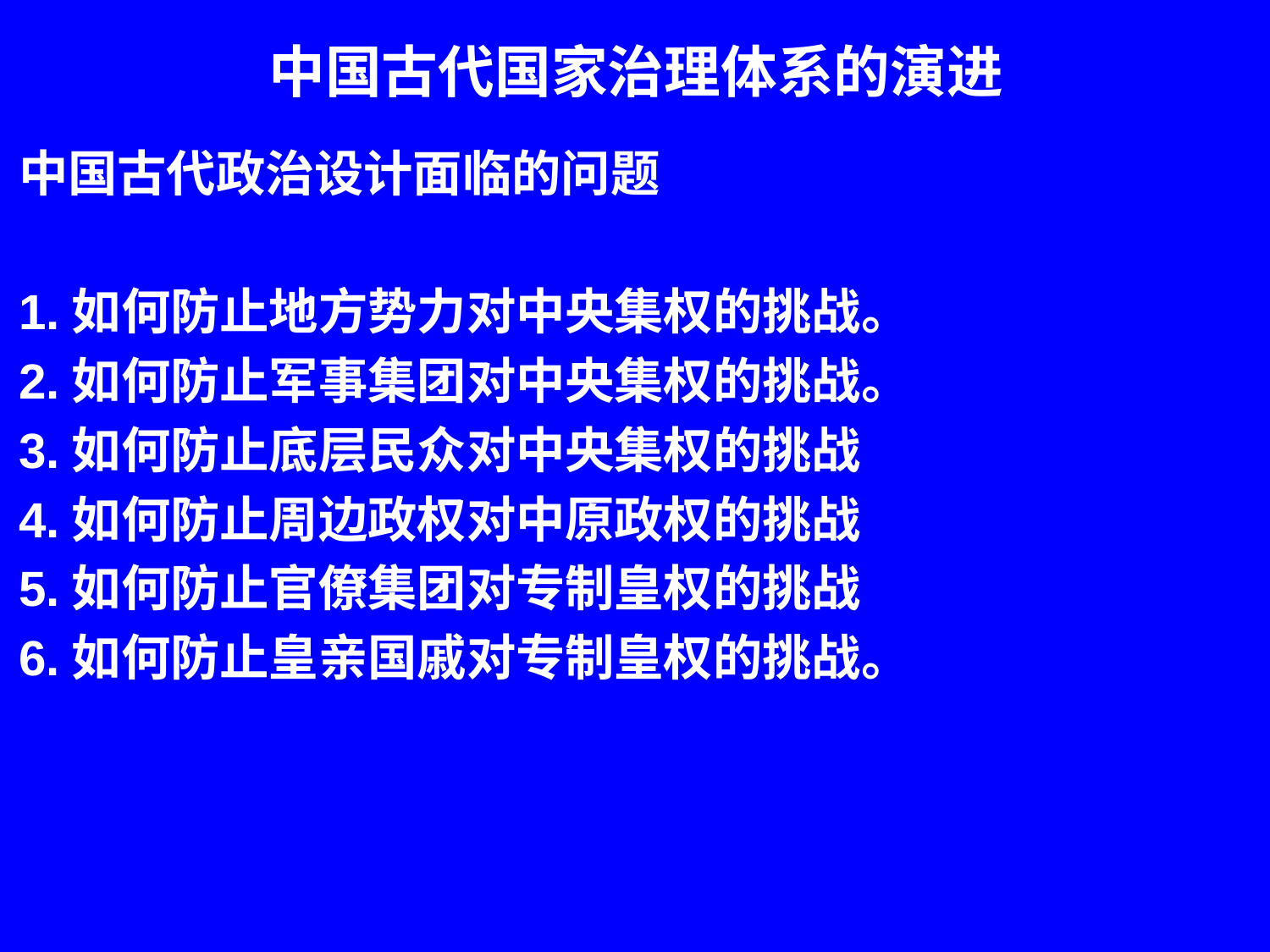

# 中国古代国家治理体系的演进
中国古代政治设计面临的问题

1.如何防止地方势力对中央集权的挑战。
2.如何防止军事集团对中央集权的挑战。
3.如何防止底层民众对中央集权的挑战
4.如何防止周边政权对中原政权的挑战
5.如何防止官僚集团对专制皇权的挑战
6.如何防止皇亲国戚对专制皇权的挑战。